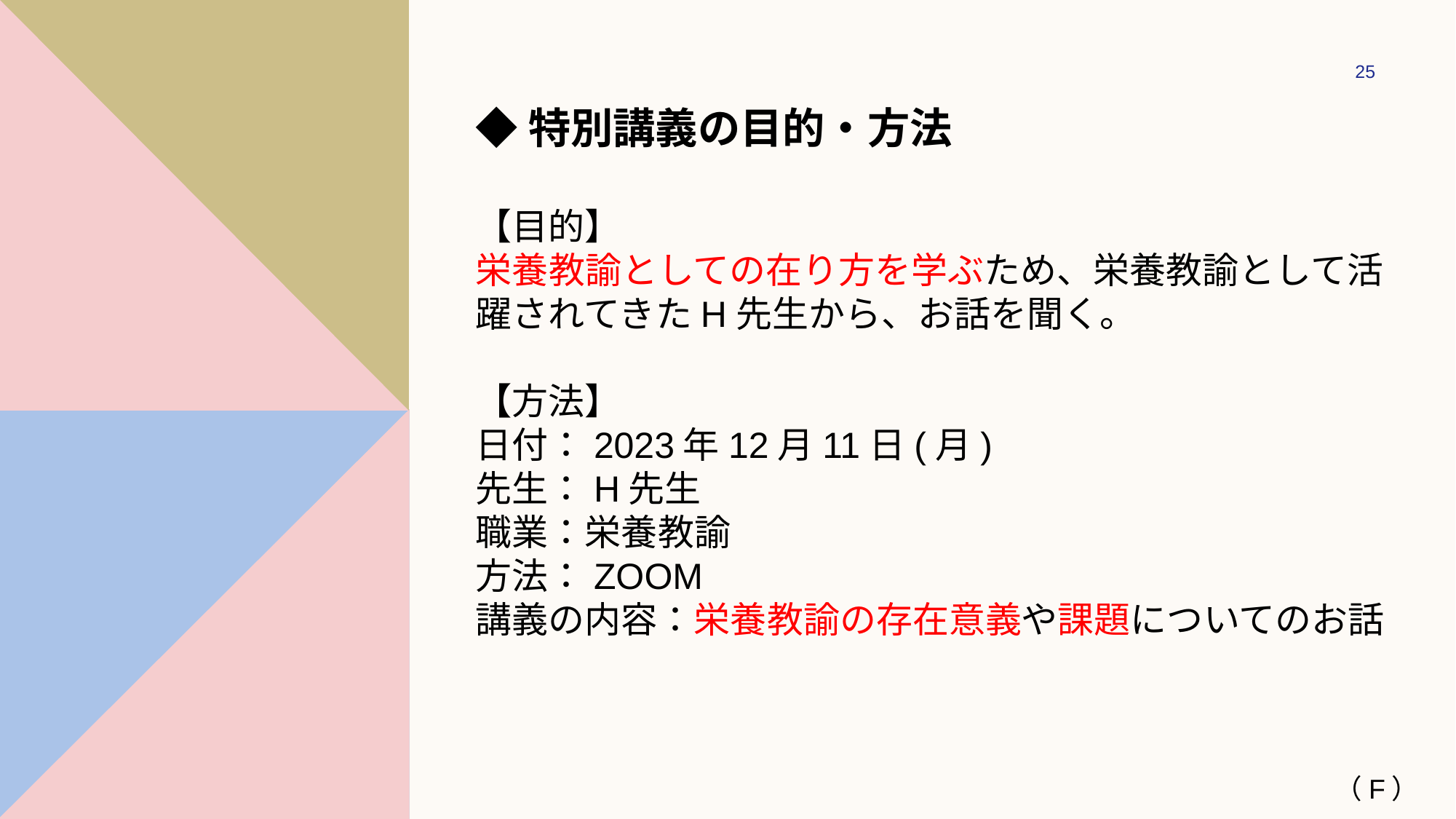

25
# ◆特別講義の目的・方法 【目的】 栄養教諭としての在り方を学ぶため、栄養教諭として活躍されてきたH先生から、お話を聞く。 【方法】 日付：2023年12月11日(月) 先生：H先生 職業：栄養教諭 方法：zoom 講義の内容：栄養教諭の存在意義や課題についてのお話
（F）